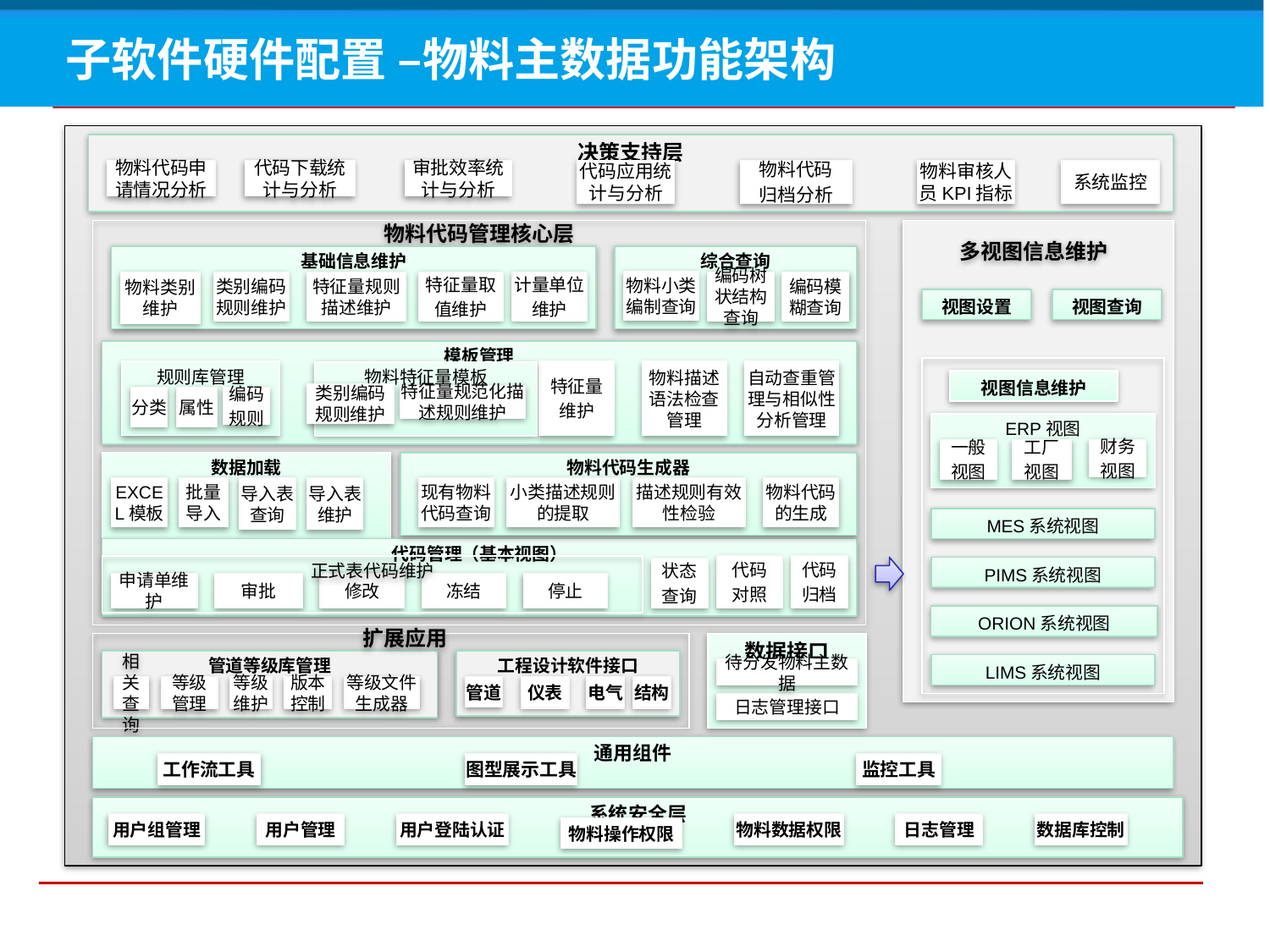

# 子软件硬件配置 –物料主数据功能架构
物料主数据管理
决策支持层
代码应用统计与分析
物料代码
归档分析
物料审核人员KPI指标
系统监控
物料代码申请情况分析
代码下载统计与分析
审批效率统计与分析

物料代码管理核心层

多视图信息维护
基础信息维护
综合查询
模板维护
特征量计量单位
物料小类编制查询
物料类别维护
类别编码规则维护
特征量规则描述维护
特征量取
值维护
计量单位
维护
编码树状结构查询
编码模糊查询
视图设置
视图查询
模板管理

规则库管理
特征量
维护
物料描述语法检查管理
自动查重管理与相似性分析管理
物料特征量模板
视图信息维护
模板维护
特征量计量单位
类别编码规则维护
特征量规范化描述规则维护
分类
属性
编码
规则
ERP视图
一般
视图
工厂
视图
财务
视图
物料加载
数据加载
物料代码生成器
模板维护
特征量计量单位
EXCEL模板
批量导入
导入表查询
导入表维护
现有物料代码查询
小类描述规则的提取
描述规则有效性检验
物料代码的生成
MES系统视图
代码管理（基本视图）
正式表代码维护
代码
对照
代码
归档
PIMS系统视图

状态
查询
申请单维护
审批
修改
冻结
停止
ORION系统视图
扩展应用

数据接口

管道等级库管理
工程设计软件接口
LIMS系统视图
待分发物料主数据
相关查询
等级
管理
等级维护
版本控制
等级文件生成器
管道
仪表
电气
结构
日志管理接口
通用组件
工作流工具
图型展示工具
监控工具
系统安全层
用户组管理
用户管理
用户登陆认证
物料数据权限
日志管理
数据库控制
物料操作权限